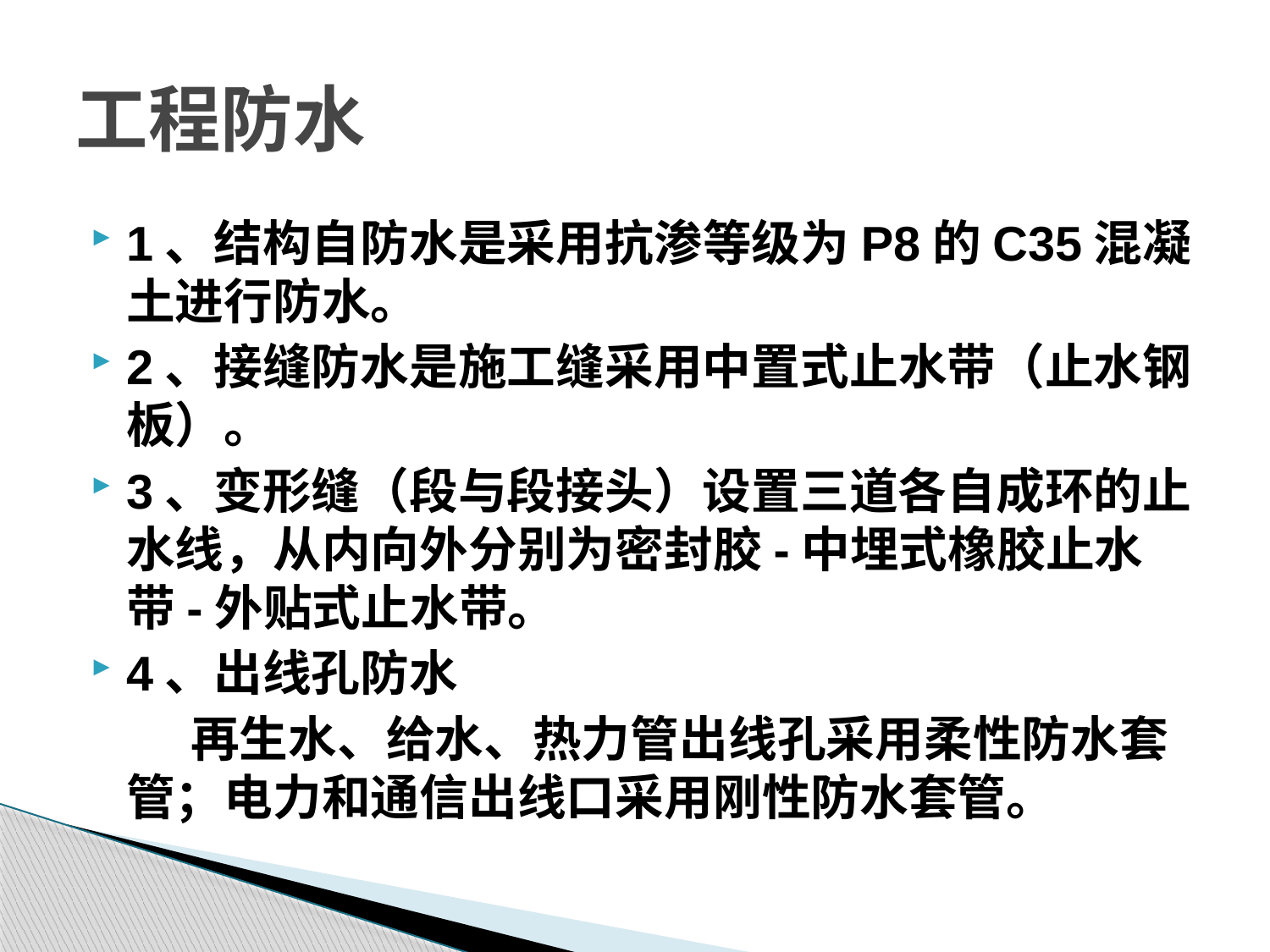

# 工程防水
1、结构自防水是采用抗渗等级为P8的C35混凝土进行防水。
2、接缝防水是施工缝采用中置式止水带（止水钢板）。
3、变形缝（段与段接头）设置三道各自成环的止水线，从内向外分别为密封胶-中埋式橡胶止水带-外贴式止水带。
4、出线孔防水
        再生水、给水、热力管出线孔采用柔性防水套管；电力和通信出线口采用刚性防水套管。